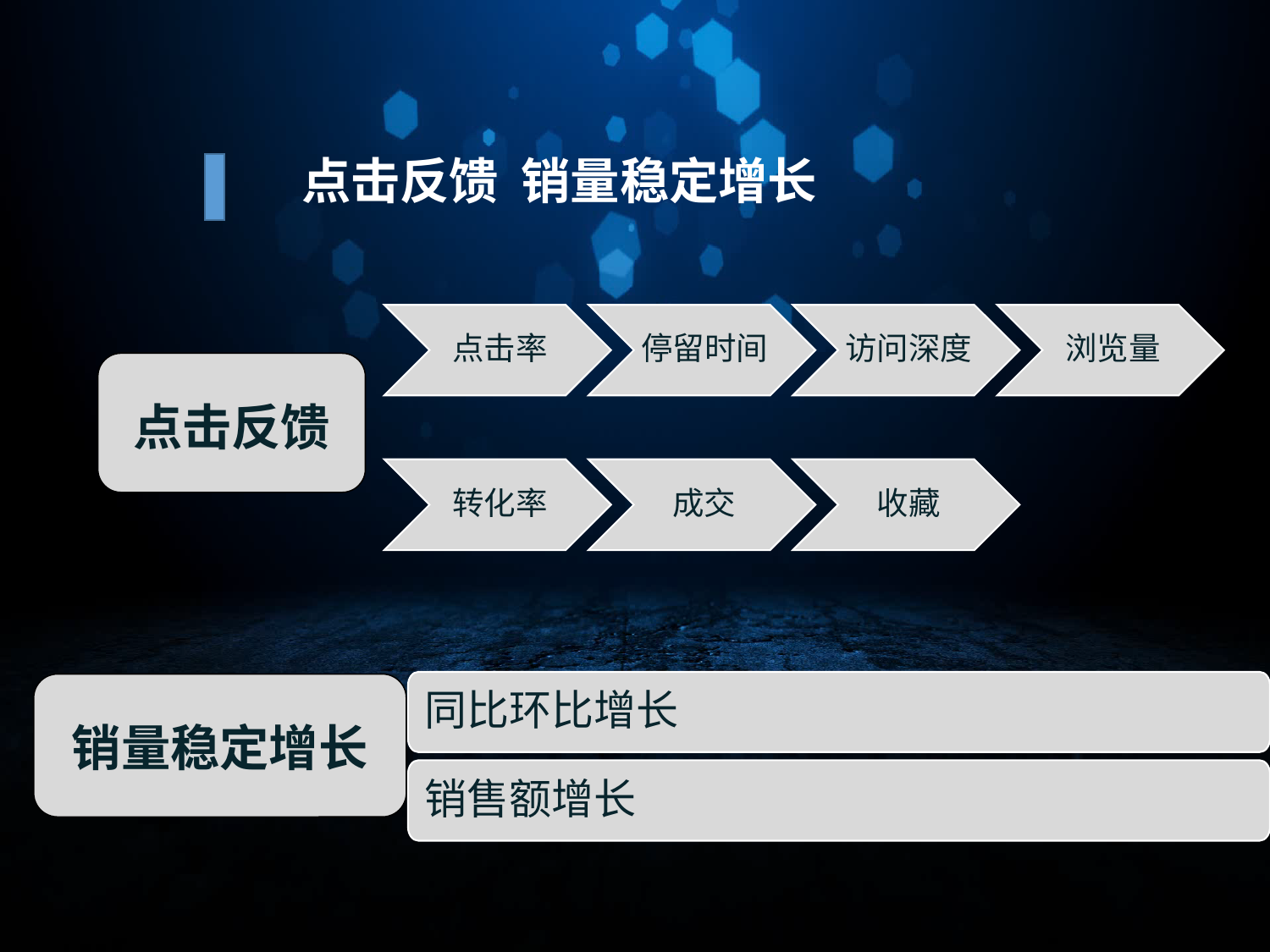

点击反馈  销量稳定增长

点击率
停留时间
访问深度
浏览量
点击反馈
转化率
成交
收藏
同比环比增长
销量稳定增长

销售额增长